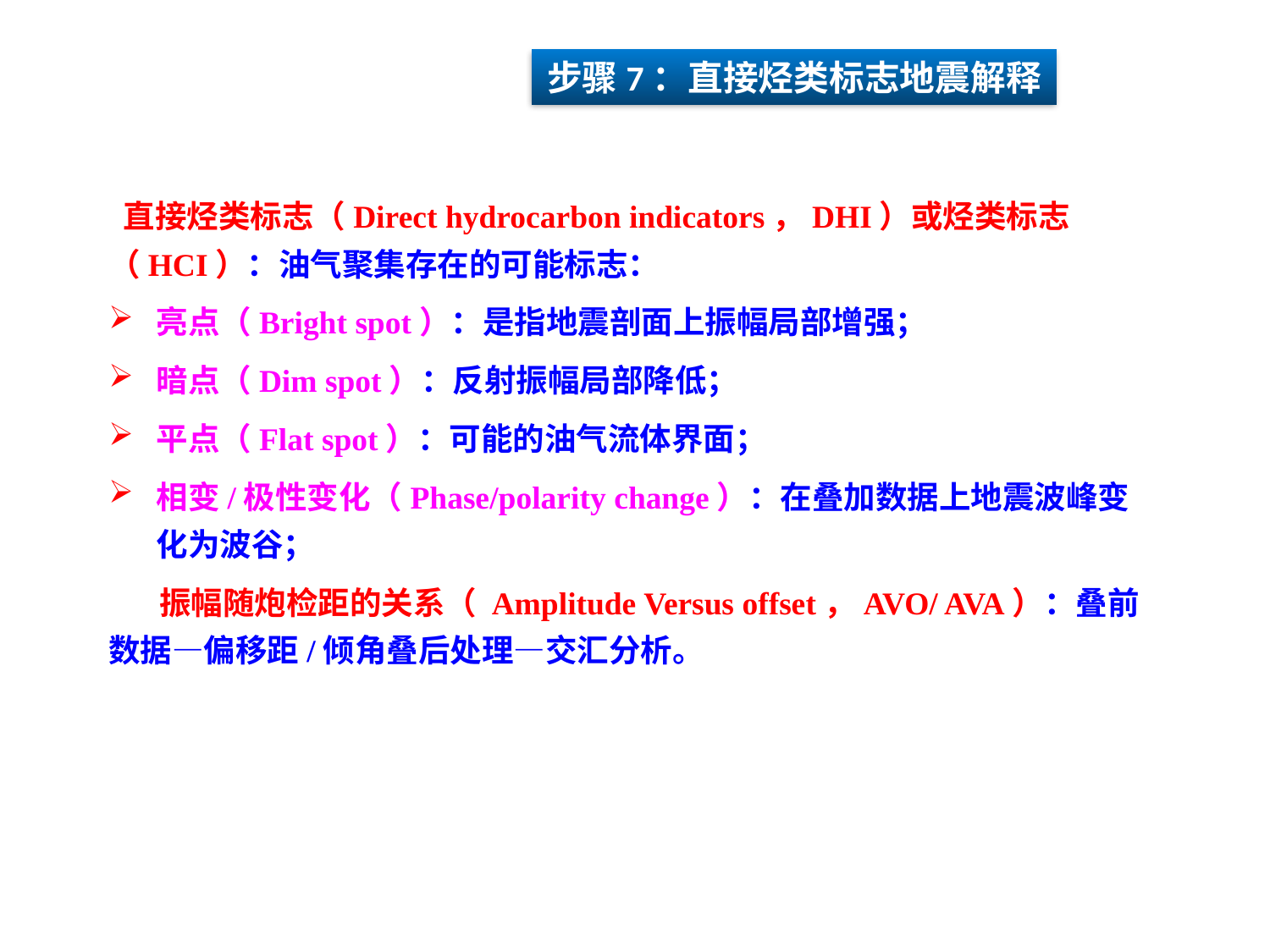

步骤7：直接烃类标志地震解释
 直接烃类标志（Direct hydrocarbon indicators，DHI）或烃类标志（HCI）：油气聚集存在的可能标志：
亮点（Bright spot）：是指地震剖面上振幅局部增强；
暗点（Dim spot）：反射振幅局部降低；
平点（Flat spot）：可能的油气流体界面；
相变/极性变化（Phase/polarity change）：在叠加数据上地震波峰变化为波谷；
      振幅随炮检距的关系（ Amplitude Versus offset，AVO/ AVA）：叠前数据—偏移距/倾角叠后处理—交汇分析。